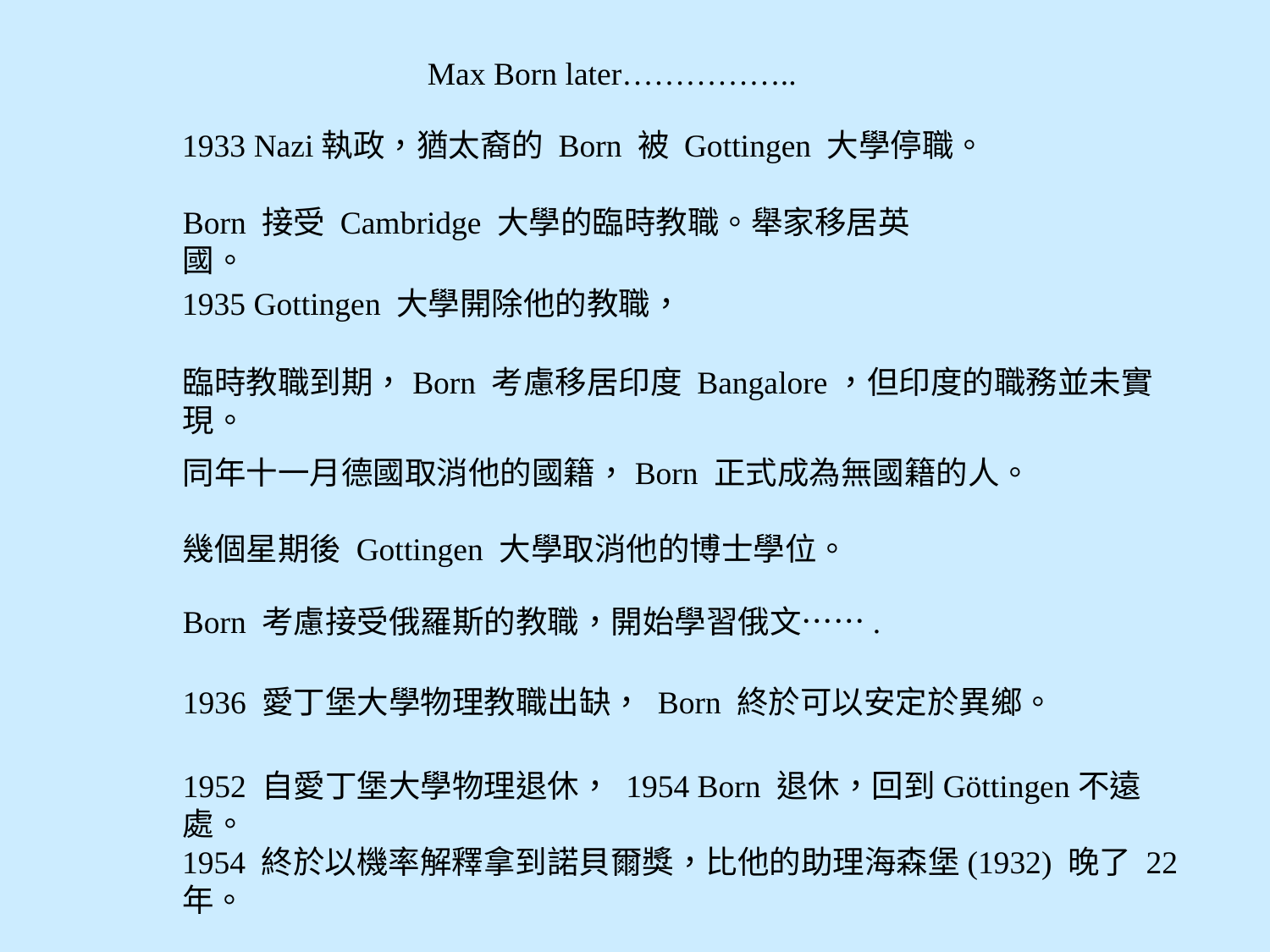

Max Born later……………..
1933 Nazi執政，猶太裔的 Born 被 Gottingen 大學停職。
Born 接受 Cambridge 大學的臨時教職。舉家移居英國。
1935 Gottingen 大學開除他的教職，
臨時教職到期，Born 考慮移居印度 Bangalore，但印度的職務並未實現。
同年十一月德國取消他的國籍，Born 正式成為無國籍的人。
幾個星期後 Gottingen 大學取消他的博士學位。
Born 考慮接受俄羅斯的教職，開始學習俄文…….
1936 愛丁堡大學物理教職出缺， Born 終於可以安定於異鄉。
1952 自愛丁堡大學物理退休， 1954 Born 退休，回到Göttingen不遠處。
1954 終於以機率解釋拿到諾貝爾獎，比他的助理海森堡(1932) 晚了 22年。